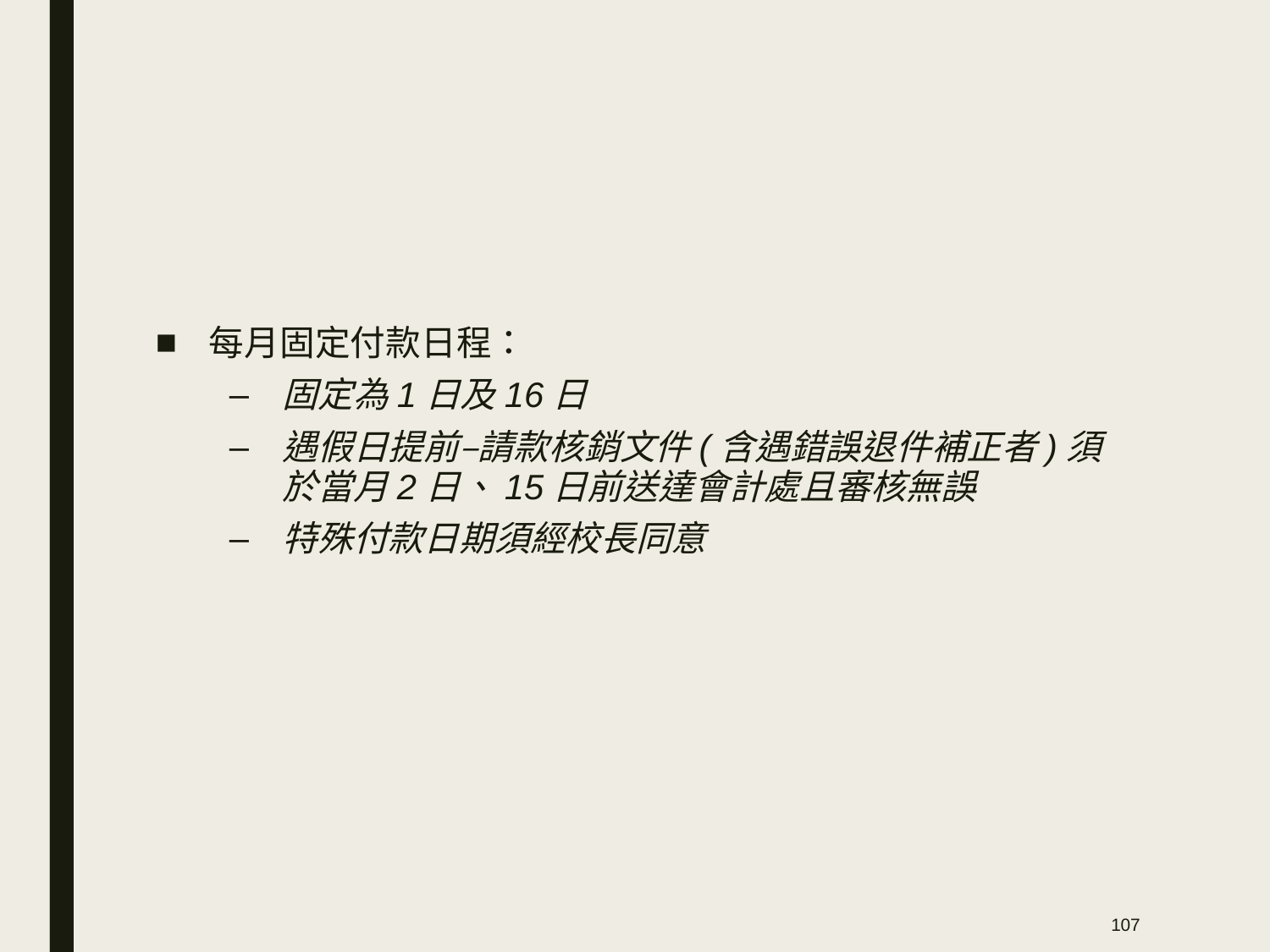

#
每月固定付款日程：
固定為1日及16日
遇假日提前–請款核銷文件(含遇錯誤退件補正者)須於當月2日、15日前送達會計處且審核無誤
特殊付款日期須經校長同意
107